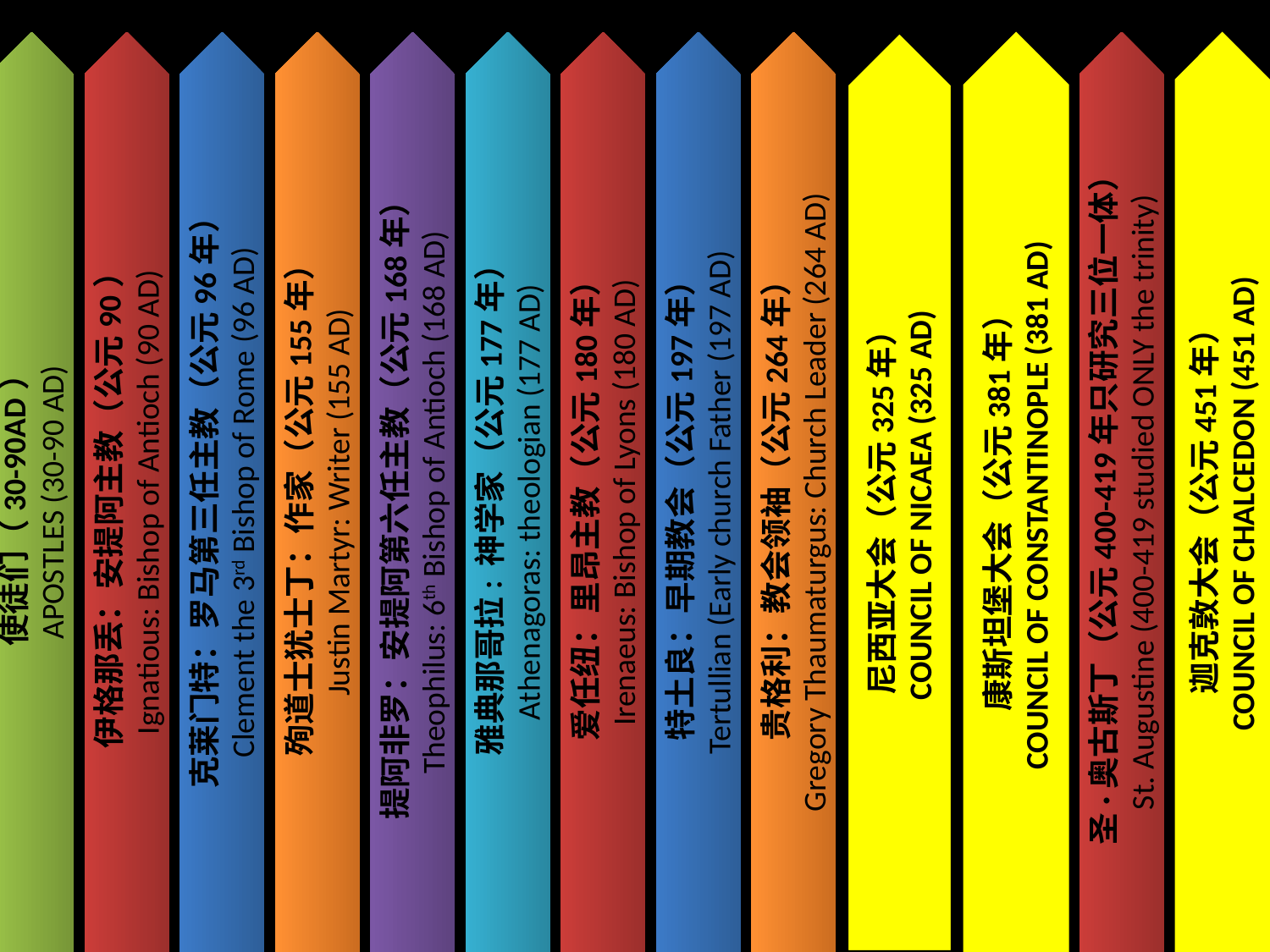

尼西亚大会（公元325年）
COUNCIL OF NICAEA (325 AD)
康斯坦堡大会（公元381年）
COUNCIL OF CONSTANTINOPLE (381 AD)
迦克敦大会（公元451年）
COUNCIL OF CHALCEDON (451 AD)
使徒们（30-90AD）
APOSTLES (30-90 AD)
伊格那丢：安提阿主教（公元90）
Ignatious: Bishop of Antioch (90 AD)
 克莱门特：罗马第三任主教（公元96年）
Clement the 3rd Bishop of Rome (96 AD)
殉道士犹士丁：作家（公元155年）
Justin Martyr: Writer (155 AD)
提阿非罗：安提阿第六任主教（公元168年）
Theophilus: 6th Bishop of Antioch (168 AD)
雅典那哥拉: 神学家（公元177年）
Athenagoras: theologian (177 AD)
爱任纽：里昂主教（公元180年）
Irenaeus: Bishop of Lyons (180 AD)
特土良：早期教会（公元197年）
Tertullian (Early church Father (197 AD)
贵格利：教会领袖（公元264年）
Gregory Thaumaturgus: Church Leader (264 AD)
圣·奥古斯丁（公元400-419年只研究三位一体）
St. Augustine (400-419 studied ONLY the trinity)